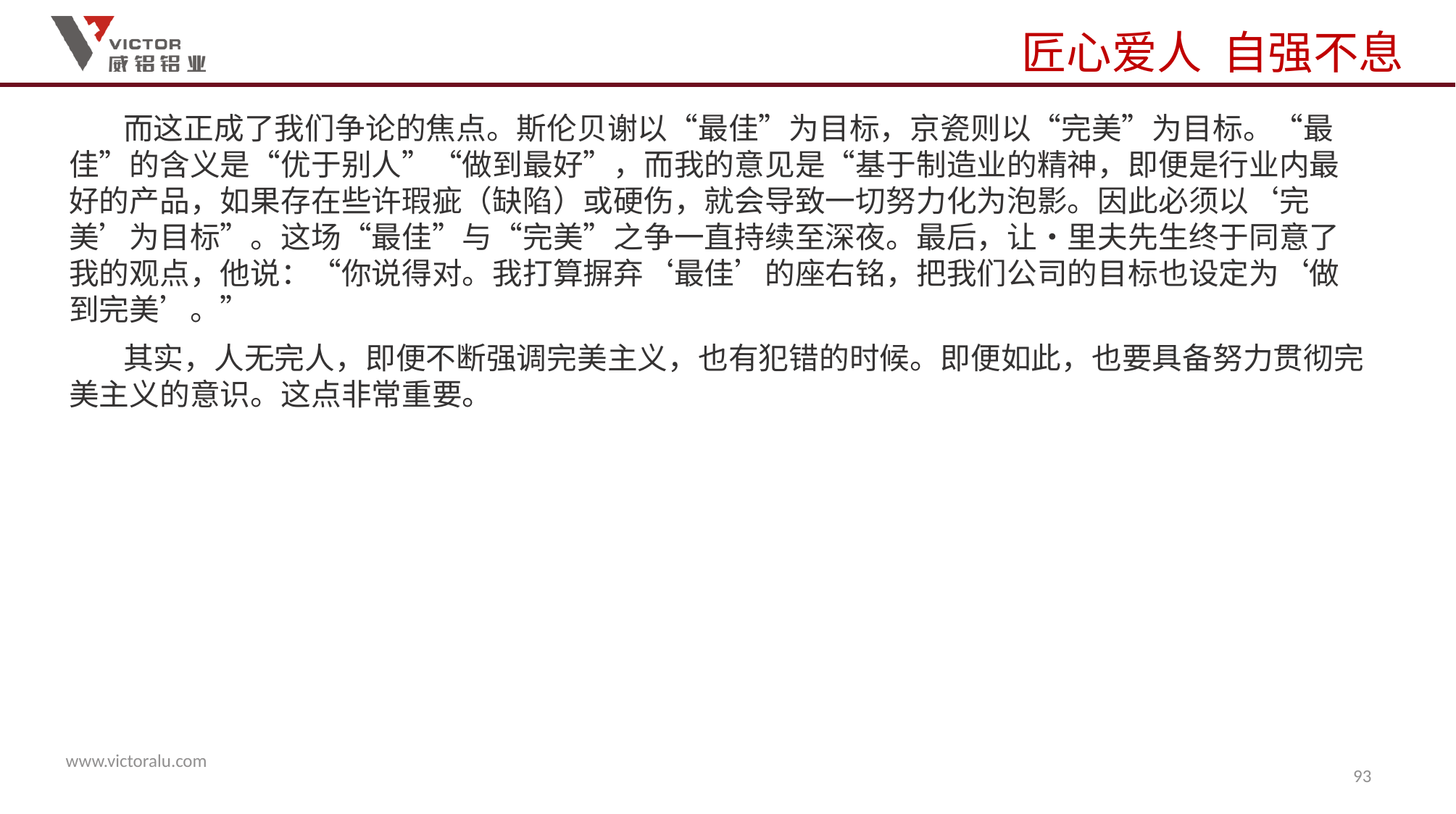

而这正成了我们争论的焦点。斯伦贝谢以“最佳”为目标，京瓷则以“完美”为目标。“最佳”的含义是“优于别人”“做到最好”，而我的意见是“基于制造业的精神，即便是行业内最好的产品，如果存在些许瑕疵（缺陷）或硬伤，就会导致一切努力化为泡影。因此必须以‘完美’为目标”。这场“最佳”与“完美”之争一直持续至深夜。最后，让•里夫先生终于同意了我的观点，他说：“你说得对。我打算摒弃‘最佳’的座右铭，把我们公司的目标也设定为‘做到完美’。”
其实，人无完人，即便不断强调完美主义，也有犯错的时候。即便如此，也要具备努力贯彻完美主义的意识。这点非常重要。
93